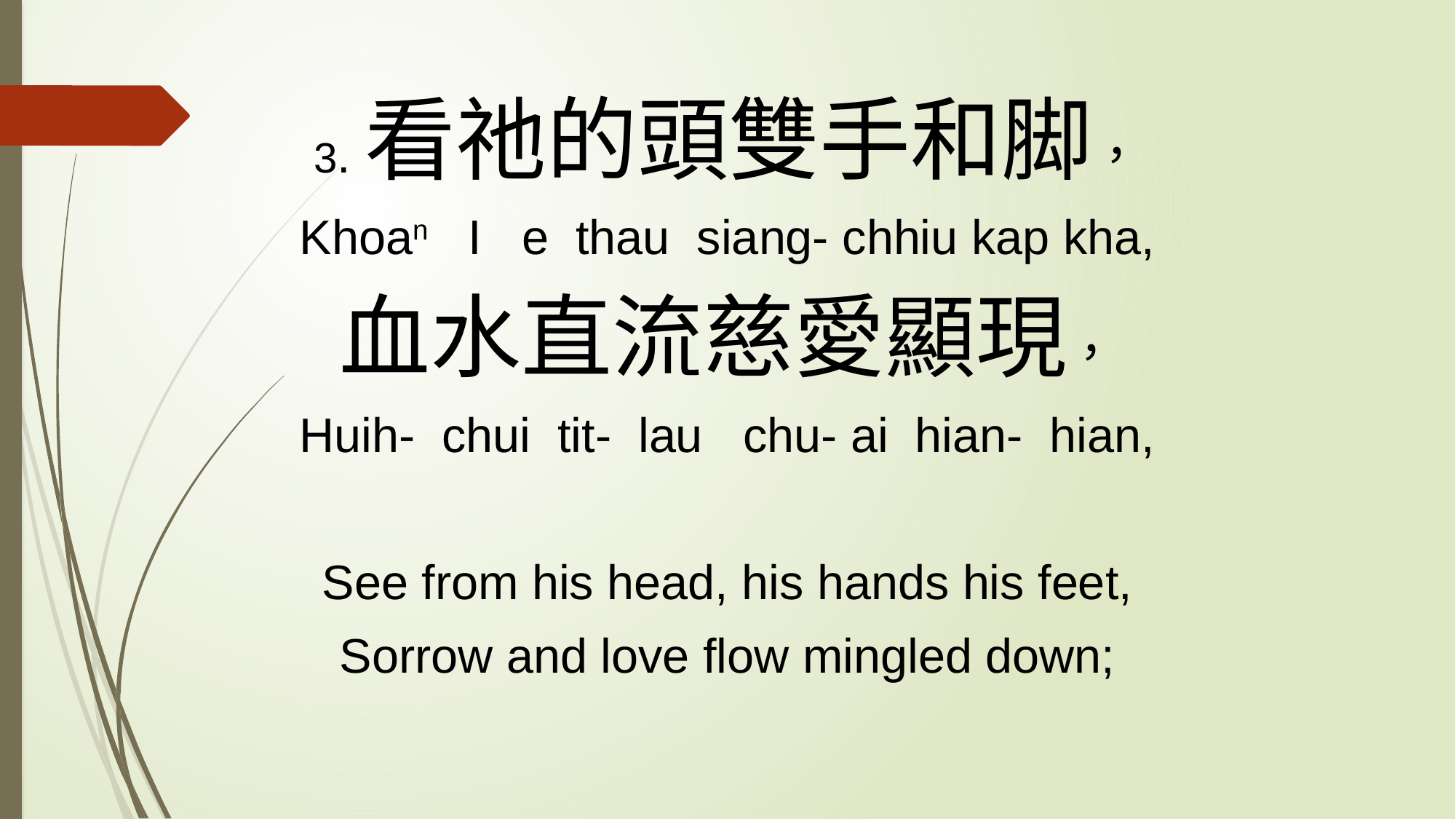

3. 看祂的頭雙手和脚，
Khoan   I   e  thau  siang- chhiu kap kha,
血水直流慈愛顯現，
Huih-  chui  tit-  lau   chu- ai  hian-  hian,

See from his head, his hands his feet,
Sorrow and love flow mingled down;